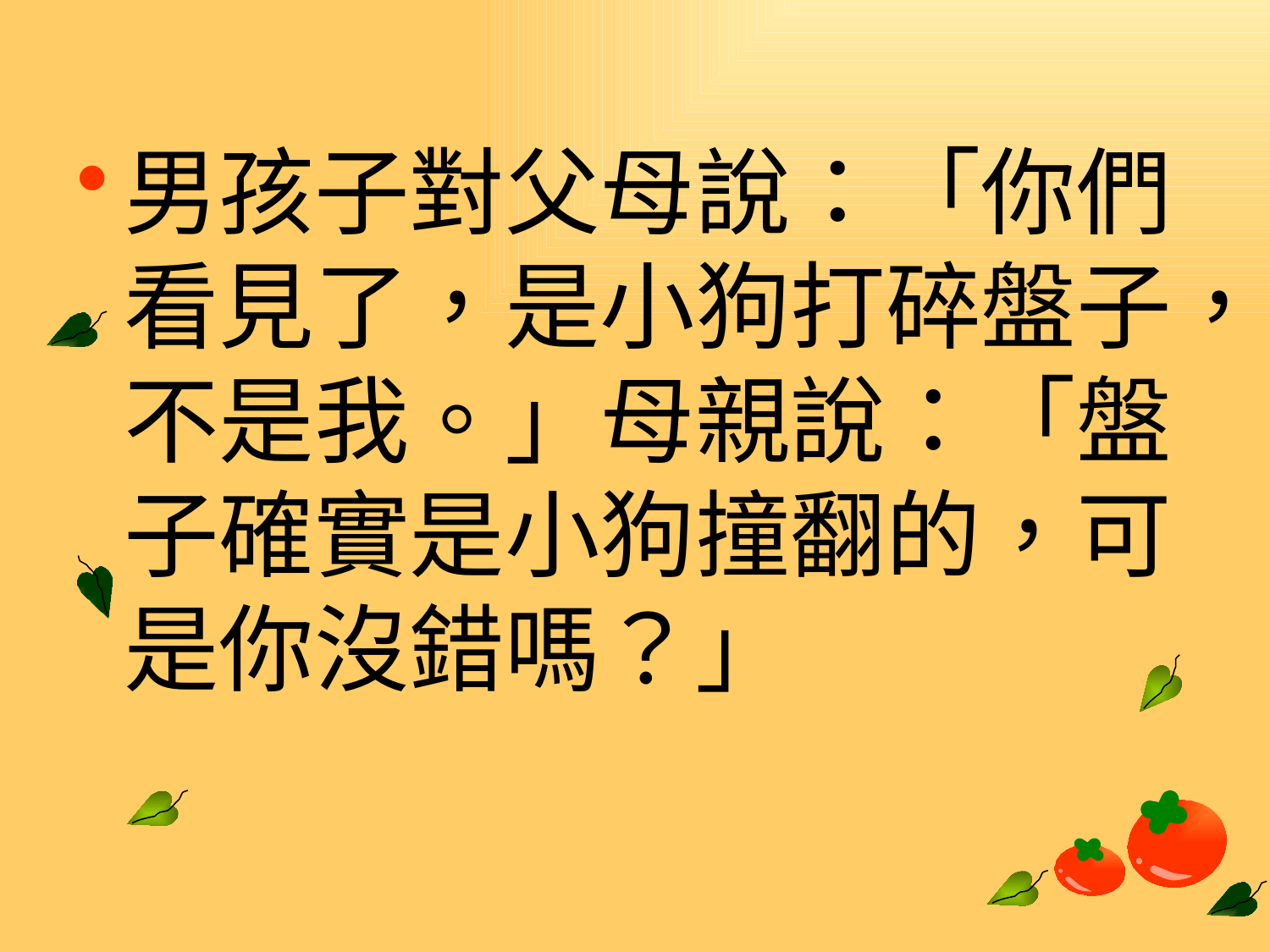

男孩子對父母說：「你們看見了，是小狗打碎盤子，不是我。」母親說：「盤子確實是小狗撞翻的，可是你沒錯嗎？」